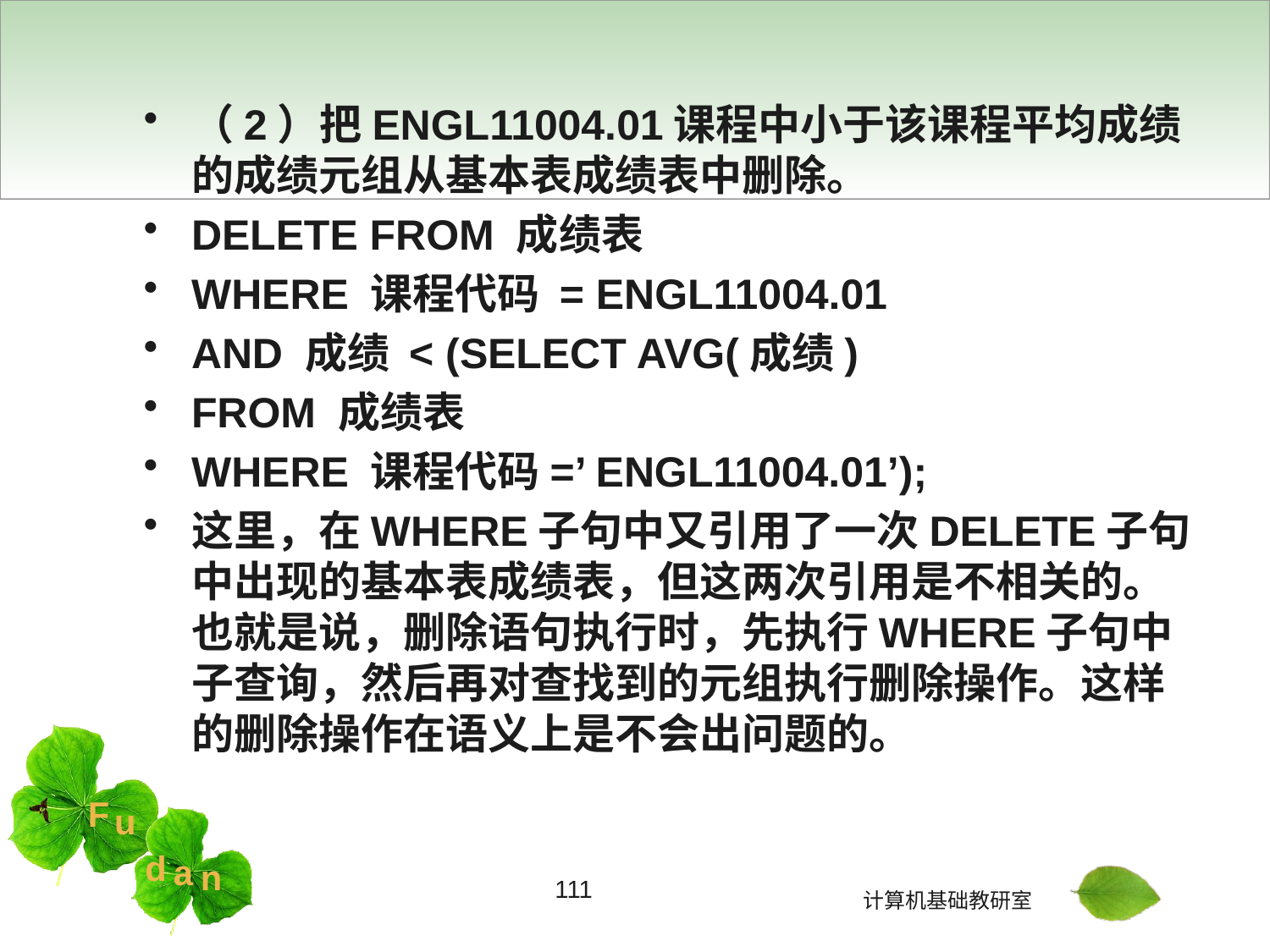

#
（2）把ENGL11004.01课程中小于该课程平均成绩的成绩元组从基本表成绩表中删除。
DELETE FROM 成绩表
WHERE 课程代码 = ENGL11004.01
AND 成绩 < (SELECT AVG(成绩)
FROM 成绩表
WHERE 课程代码=’ ENGL11004.01’);
这里，在WHERE子句中又引用了一次DELETE子句中出现的基本表成绩表，但这两次引用是不相关的。也就是说，删除语句执行时，先执行WHERE子句中子查询，然后再对查找到的元组执行删除操作。这样的删除操作在语义上是不会出问题的。

111